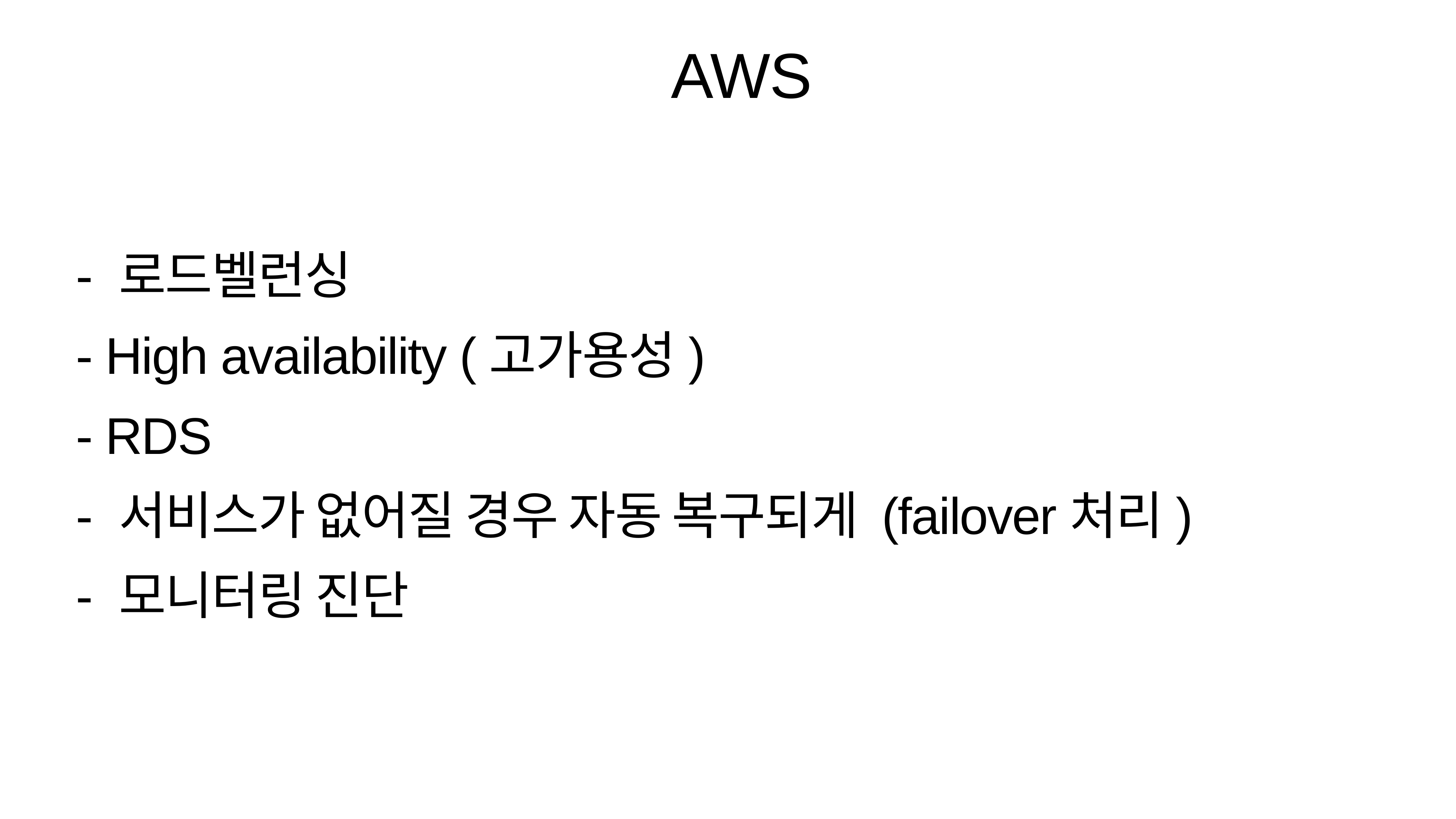

# AWS
- 로드벨런싱
- High availability (고가용성)
- RDS
- 서비스가 없어질 경우 자동 복구되게 (failover처리)
- 모니터링 진단